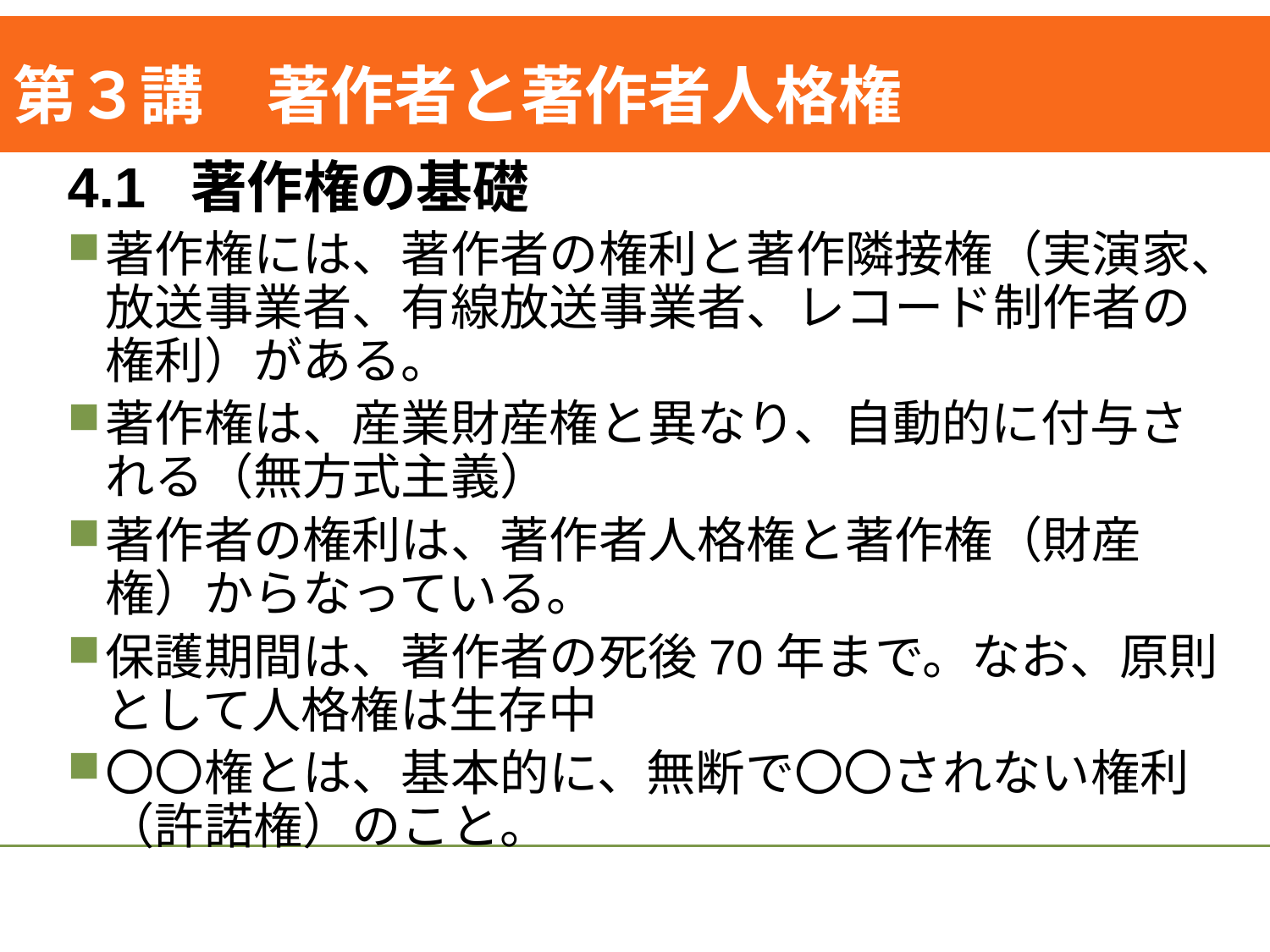

#
第３講　著作者と著作者人格権
4.1  著作権の基礎
著作権には、著作者の権利と著作隣接権（実演家、放送事業者、有線放送事業者、レコード制作者の権利）がある。
著作権は、産業財産権と異なり、自動的に付与される（無方式主義）
著作者の権利は、著作者人格権と著作権（財産権）からなっている。
保護期間は、著作者の死後70年まで。なお、原則として人格権は生存中
〇〇権とは、基本的に、無断で〇〇されない権利（許諾権）のこと。